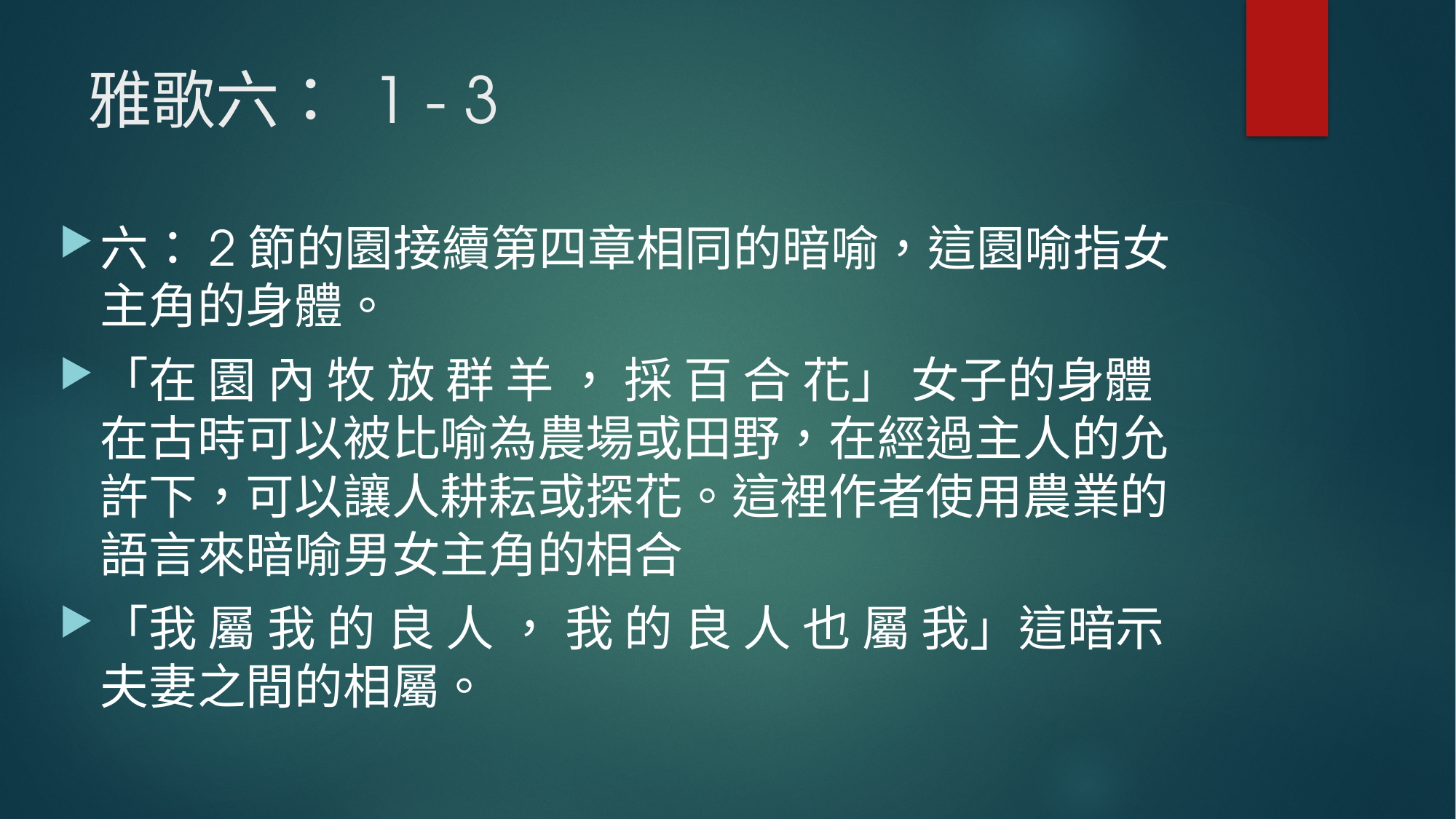

# 雅歌六： 1 - 3
六：2節的園接續第四章相同的暗喻，這園喻指女主角的身體。
「在 園 內 牧 放 群 羊 ， 採 百 合 花」 女子的身體在古時可以被比喻為農場或田野，在經過主人的允許下，可以讓人耕耘或探花。這裡作者使用農業的語言來暗喻男女主角的相合
「我 屬 我 的 良 人 ， 我 的 良 人 也 屬 我」這暗示夫妻之間的相屬。